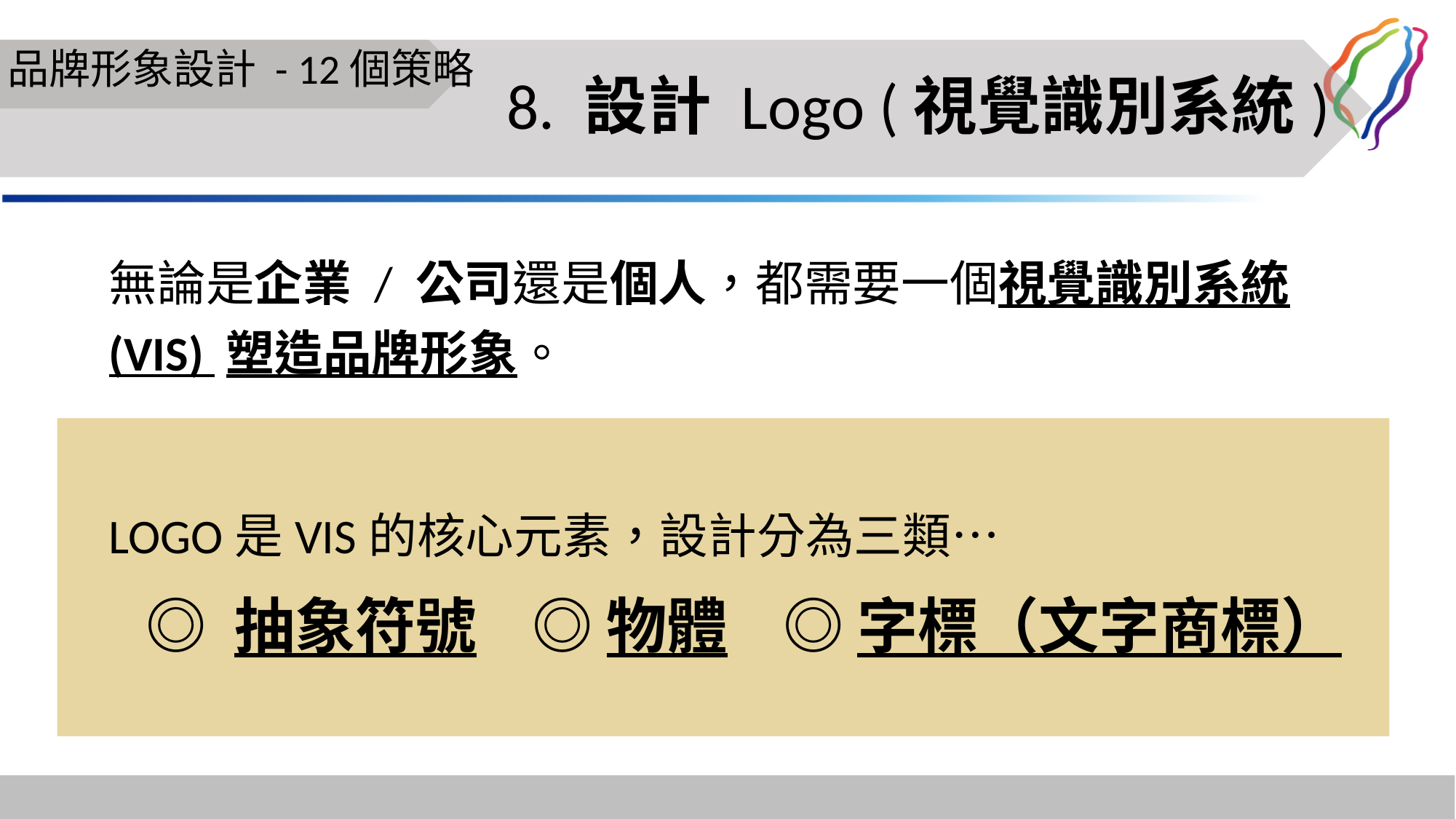

# 品牌形象設計 - 12個策略
8. 設計 Logo (視覺識別系統)
無論是企業 / 公司還是個人，都需要一個視覺識別系統 (VIS) 塑造品牌形象。
LOGO是VIS的核心元素，設計分為三類…
◎ 抽象符號    ◎ 物體    ◎ 字標（文字商標）